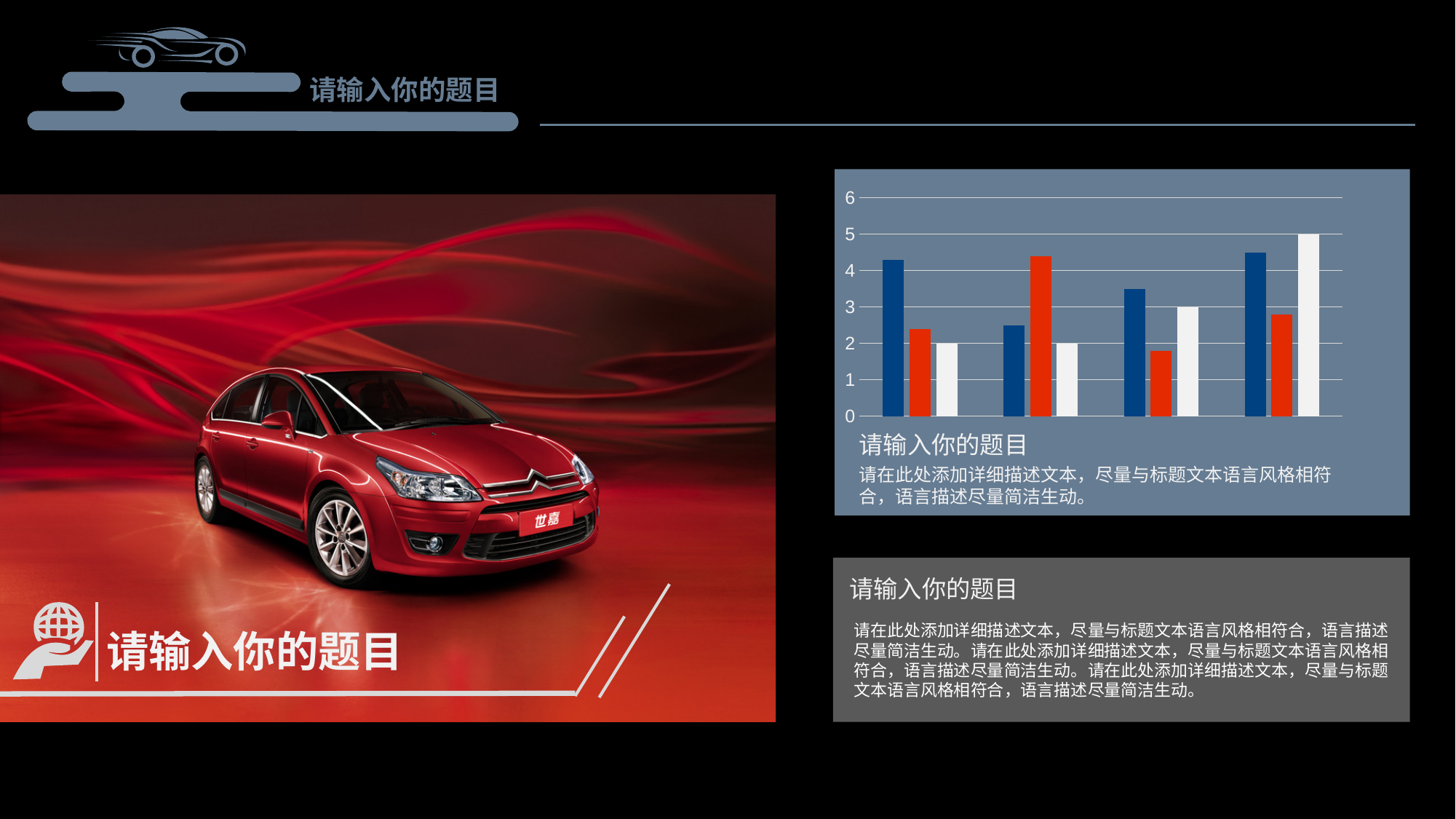

### Chart

| Category | 系列 1 | 系列 2 | 系列 3 |
|---|---|---|---|
| 类别 1 | 4.3 | 2.4 | 2.0 |
| 类别 2 | 2.5 | 4.4 | 2.0 |
| 类别 3 | 3.5 | 1.8 | 3.0 |
| 类别 4 | 4.5 | 2.8 | 5.0 |
请输入你的题目
请在此处添加详细描述文本，尽量与标题文本语言风格相符合，语言描述尽量简洁生动。

请输入你的题目
请在此处添加详细描述文本，尽量与标题文本语言风格相符合，语言描述尽量简洁生动。请在此处添加详细描述文本，尽量与标题文本语言风格相符合，语言描述尽量简洁生动。请在此处添加详细描述文本，尽量与标题文本语言风格相符合，语言描述尽量简洁生动。

请输入你的题目